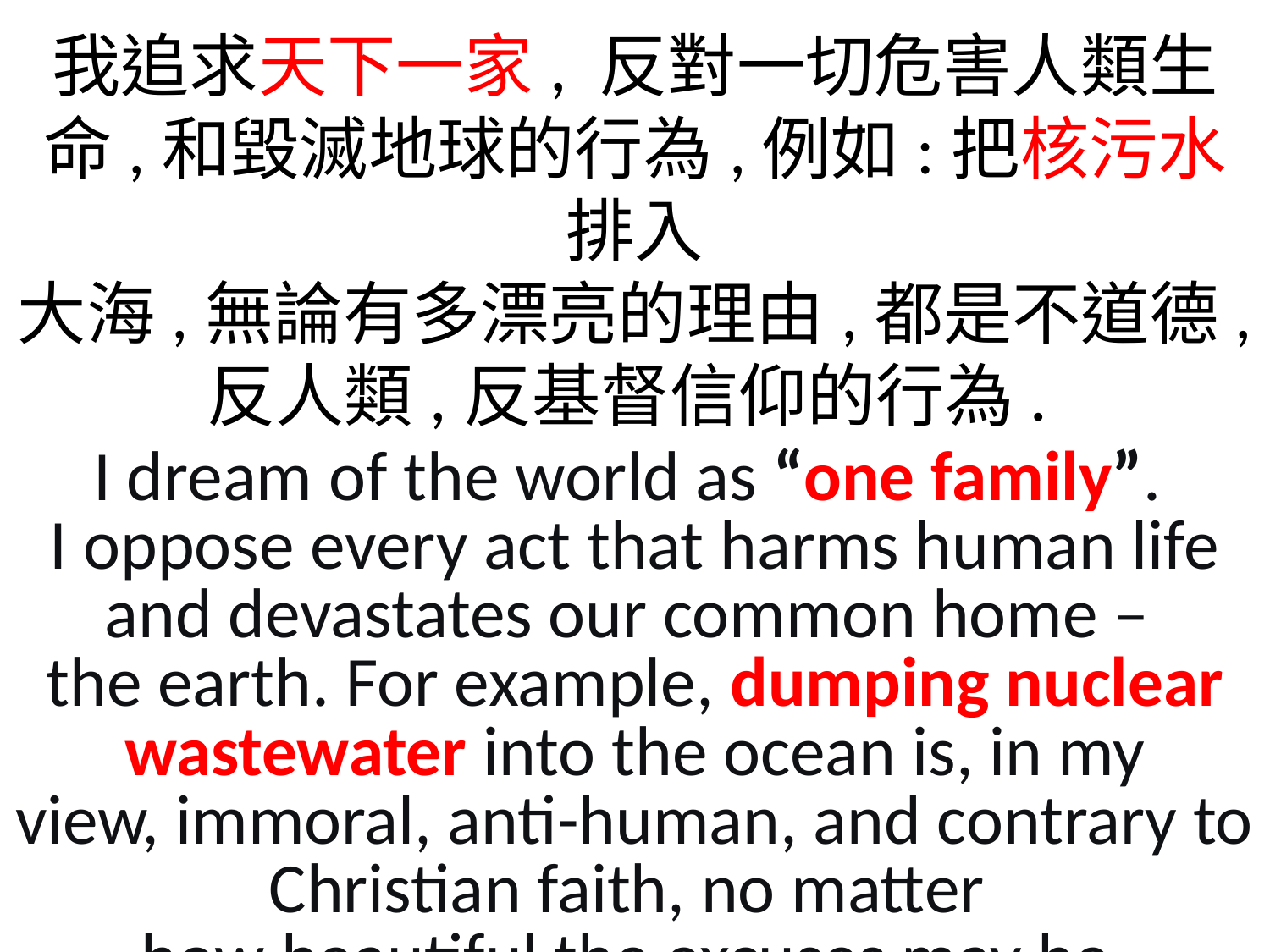

我追求天下一家, 反對一切危害人類生命,和毀滅地球的行為,例如:把核污水排入
大海,無論有多漂亮的理由,都是不道德,
反人類,反基督信仰的行為.
I dream of the world as “one family”.
I oppose every act that harms human life and devastates our common home –
the earth. For example, dumping nuclear wastewater into the ocean is, in my view, immoral, anti-human, and contrary to Christian faith, no matter
how beautiful the excuses may be.